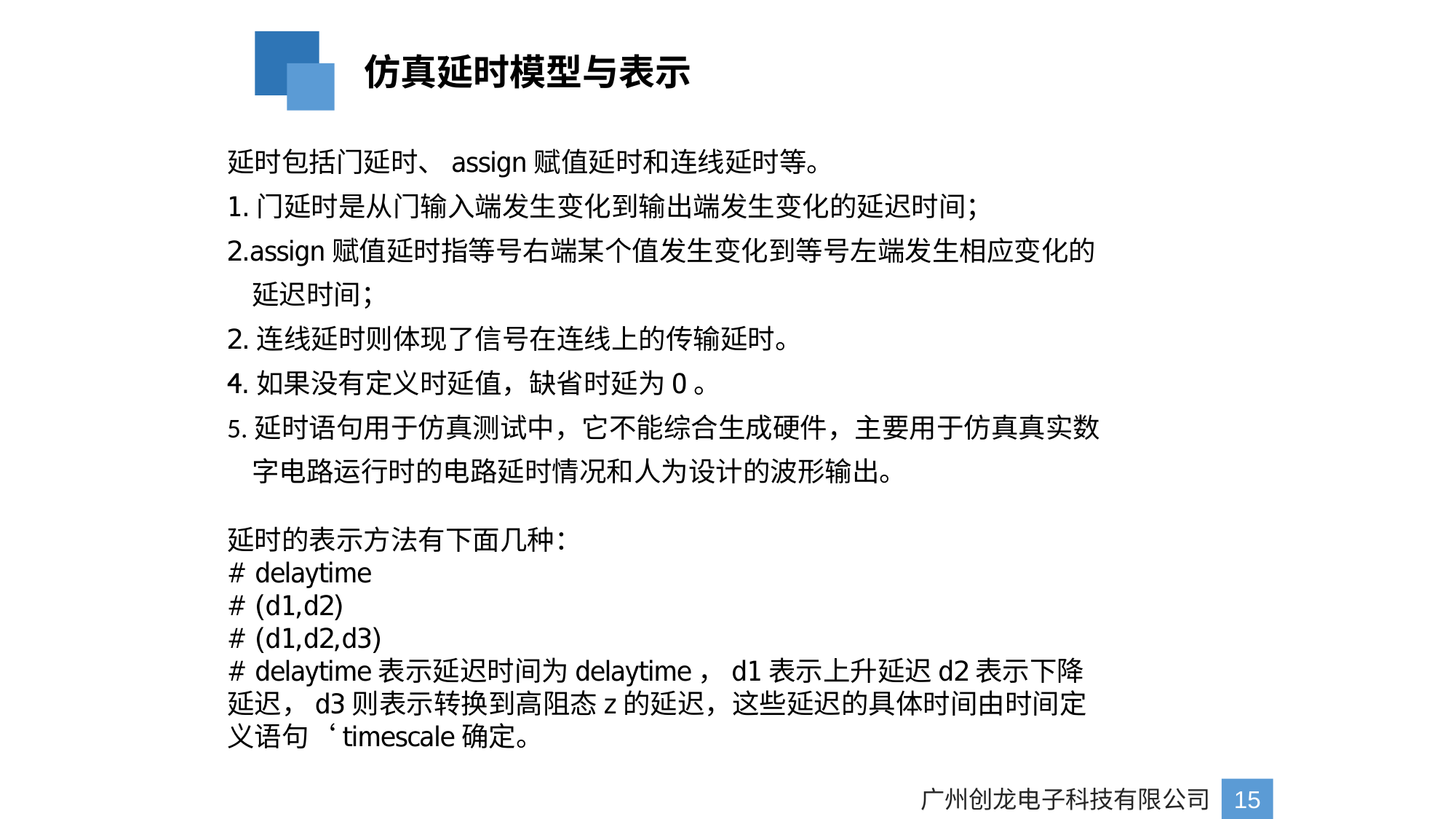

仿真延时模型与表示
延时包括门延时、assign赋值延时和连线延时等。
1.门延时是从门输入端发生变化到输出端发生变化的延迟时间；
2.assign赋值延时指等号右端某个值发生变化到等号左端发生相应变化的
   延迟时间；
2.连线延时则体现了信号在连线上的传输延时。
4.如果没有定义时延值，缺省时延为0。
5.延时语句用于仿真测试中，它不能综合生成硬件，主要用于仿真真实数
   字电路运行时的电路延时情况和人为设计的波形输出。
延时的表示方法有下面几种：
# delaytime
# (d1,d2)
# (d1,d2,d3)
# delaytime表示延迟时间为delaytime，d1表示上升延迟d2表示下降延迟，d3则表示转换到高阻态z的延迟，这些延迟的具体时间由时间定义语句‘timescale确定。
广州创龙电子科技有限公司
15